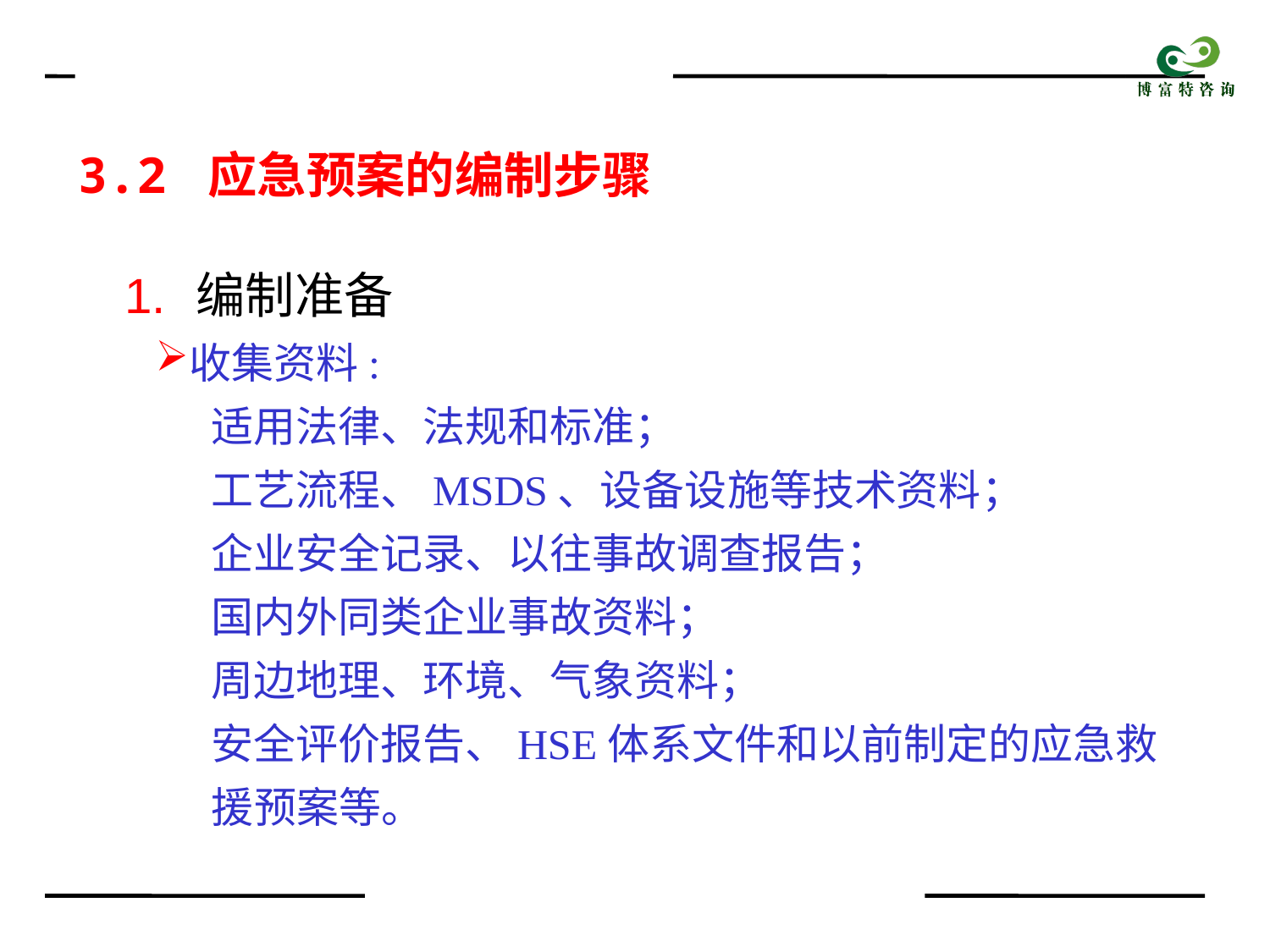

3.2 应急预案的编制步骤
编制准备
收集资料:
适用法律、法规和标准；
工艺流程、MSDS、设备设施等技术资料；
企业安全记录、以往事故调查报告；
国内外同类企业事故资料；
周边地理、环境、气象资料；
安全评价报告、HSE体系文件和以前制定的应急救援预案等。